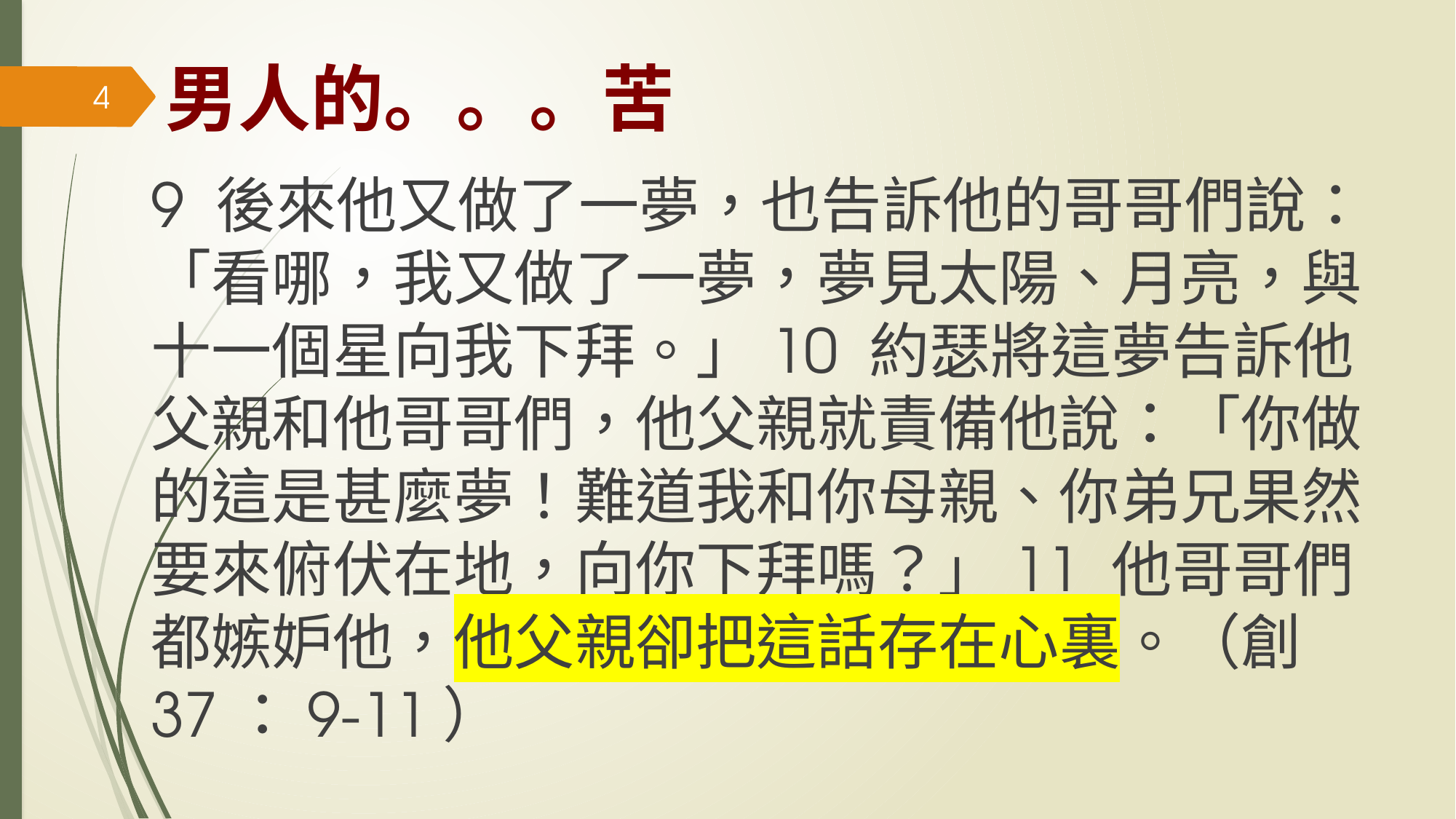

# 男人的。。。苦
4
9 後來他又做了一夢，也告訴他的哥哥們說：「看哪，我又做了一夢，夢見太陽、月亮，與十一個星向我下拜。」10 約瑟將這夢告訴他父親和他哥哥們，他父親就責備他說：「你做的這是甚麼夢！難道我和你母親、你弟兄果然要來俯伏在地，向你下拜嗎？」11 他哥哥們都嫉妒他，他父親卻把這話存在心裏。（創37：9-11）